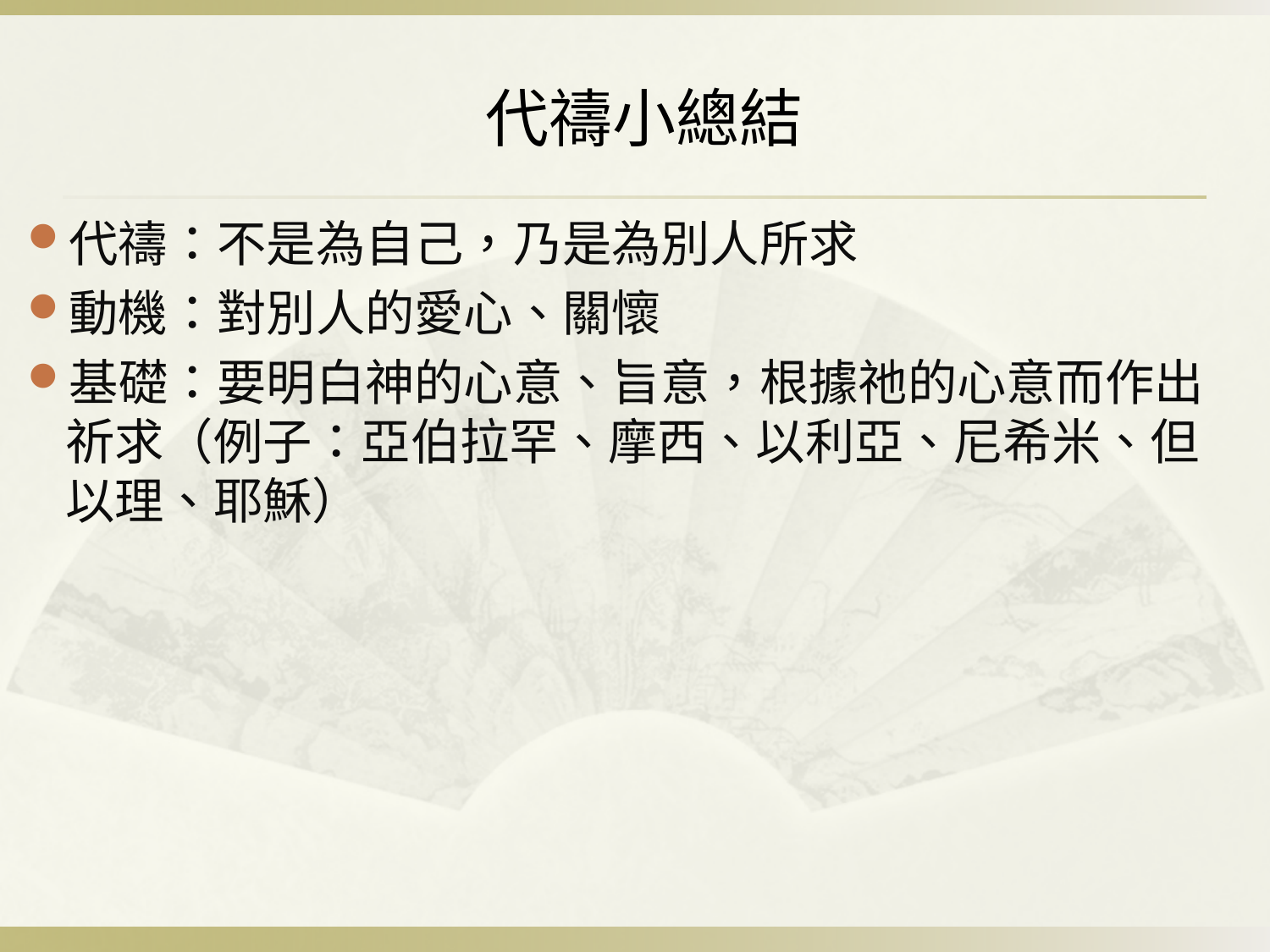

代禱小總結
代禱：不是為自己，乃是為別人所求
動機：對別人的愛心、關懷
基礎：要明白神的心意、旨意，根據祂的心意而作出祈求（例子：亞伯拉罕、摩西、以利亞、尼希米、但以理、耶穌）